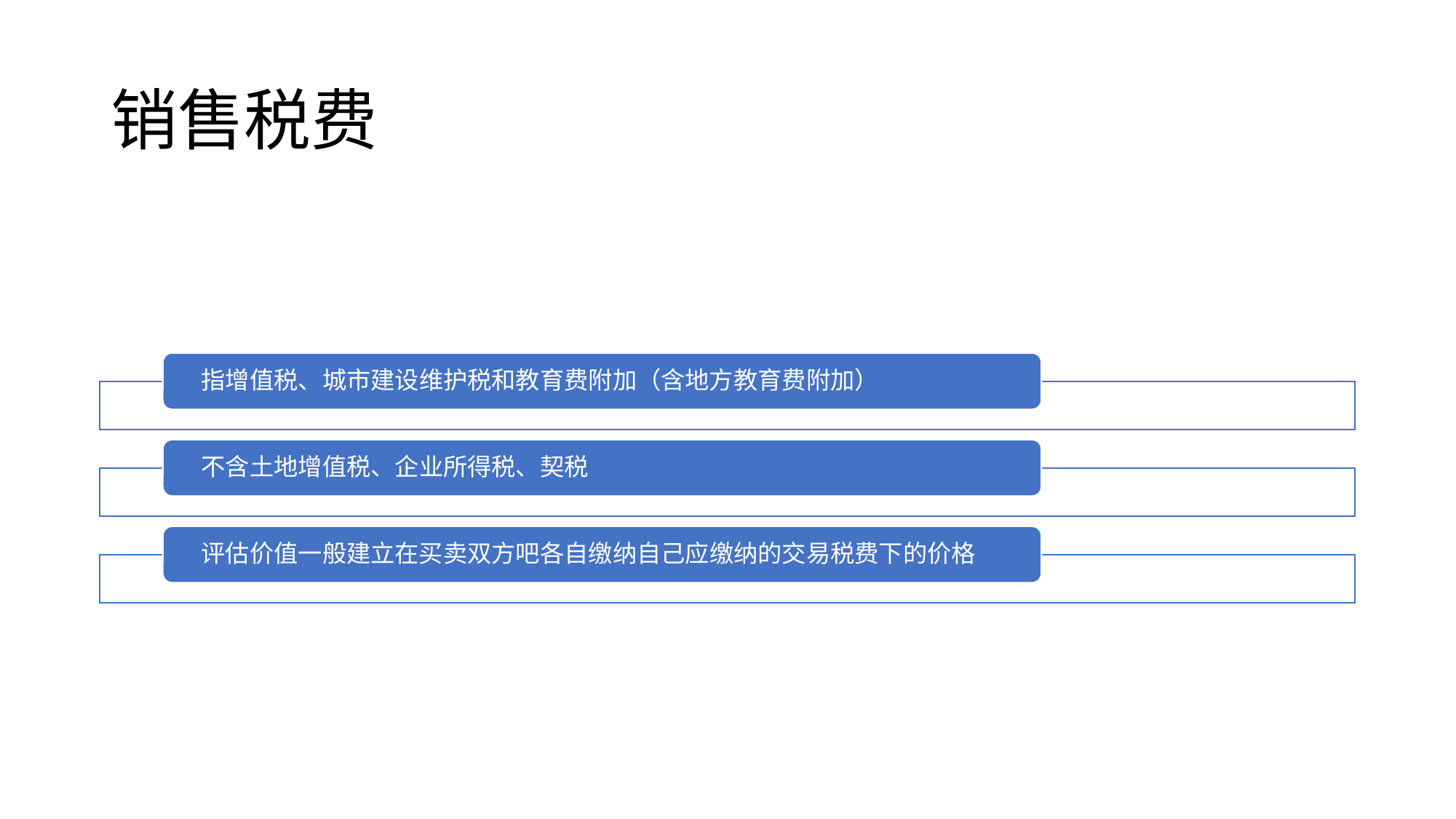

# 销售税费
指增值税、城市建设维护税和教育费附加（含地方教育费附加）
不含土地增值税、企业所得税、契税
评估价值一般建立在买卖双方吧各自缴纳自己应缴纳的交易税费下的价格